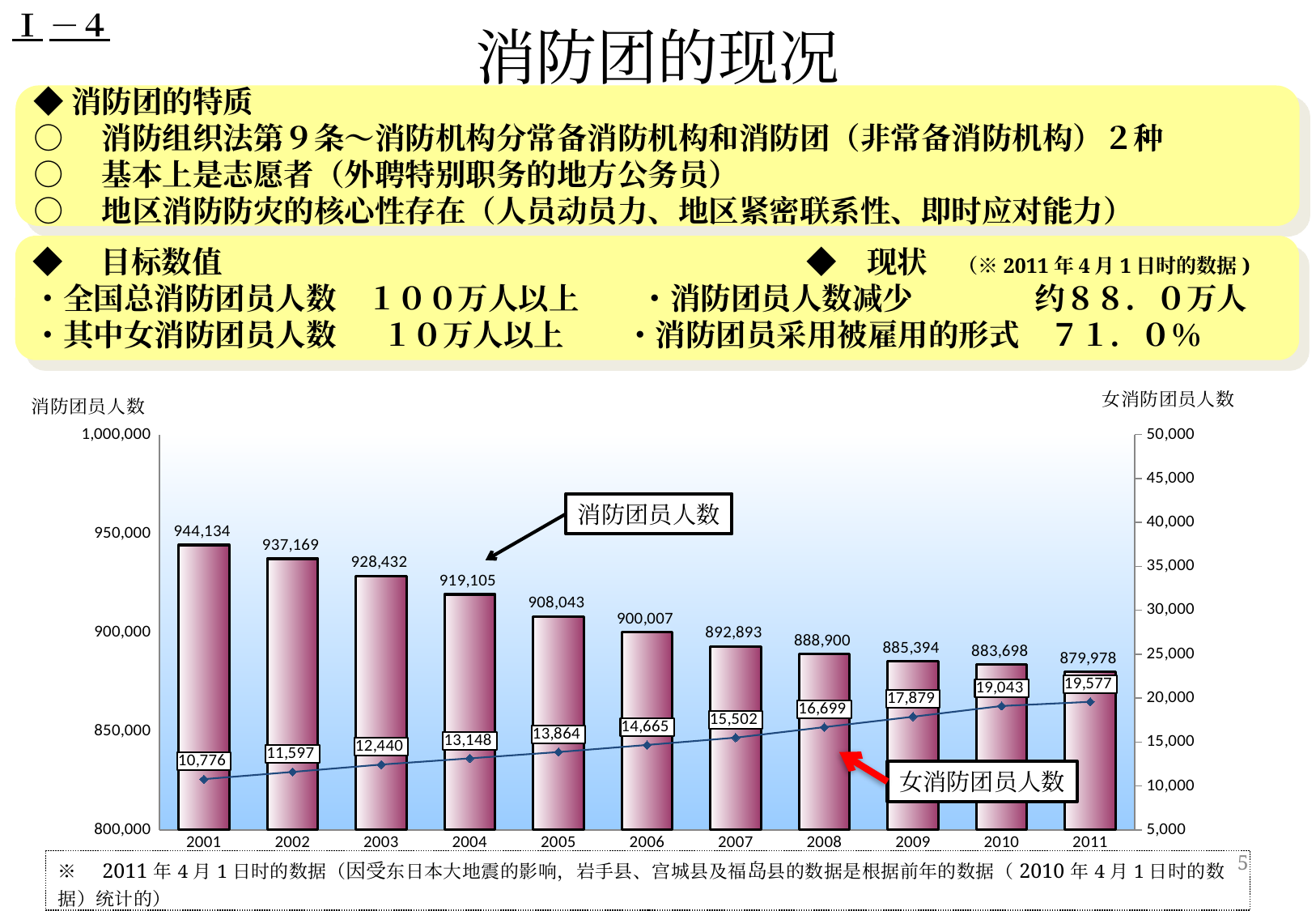

Ⅰ－４
消防团的现况
◆消防团的特质
○　消防组织法第９条～消防机构分常备消防机构和消防团（非常备消防机构）２种
○　基本上是志愿者（外聘特别职务的地方公务员）
○　地区消防防灾的核心性存在（人员动员力、地区紧密联系性、即时应对能力）
◆　目标数值　　　　　　　　　　　　　　　　　　 　◆　现状　（※2011年4月1日时的数据)
・全国总消防团员人数　１００万人以上　　・消防团员人数减少　　　    约８８．０万人
・其中女消防团员人数  　１０万人以上　　・消防团员采用被雇用的形式　７１．０％

### Chart

| Category | 団員数 | 女性団員数 |
|---|---|---|
| 2001 | 944134.0 | 10776.0 |
| 2002 | 937169.0 | 11597.0 |
| 2003 | 928432.0 | 12440.0 |
| 2004 | 919105.0 | 13148.0 |
| 2005 | 908043.0 | 13864.0 |
| 2006 | 900007.0 | 14665.0 |
| 2007 | 892893.0 | 15502.0 |
| 2008 | 888900.0 | 16699.0 |
| 2009 | 885394.0 | 17879.0 |
| 2010 | 883710.0 | 19103.0 |
| 2011 | 879978.0 | 19577.0 |
消防团员人数
女消防团员人数
5